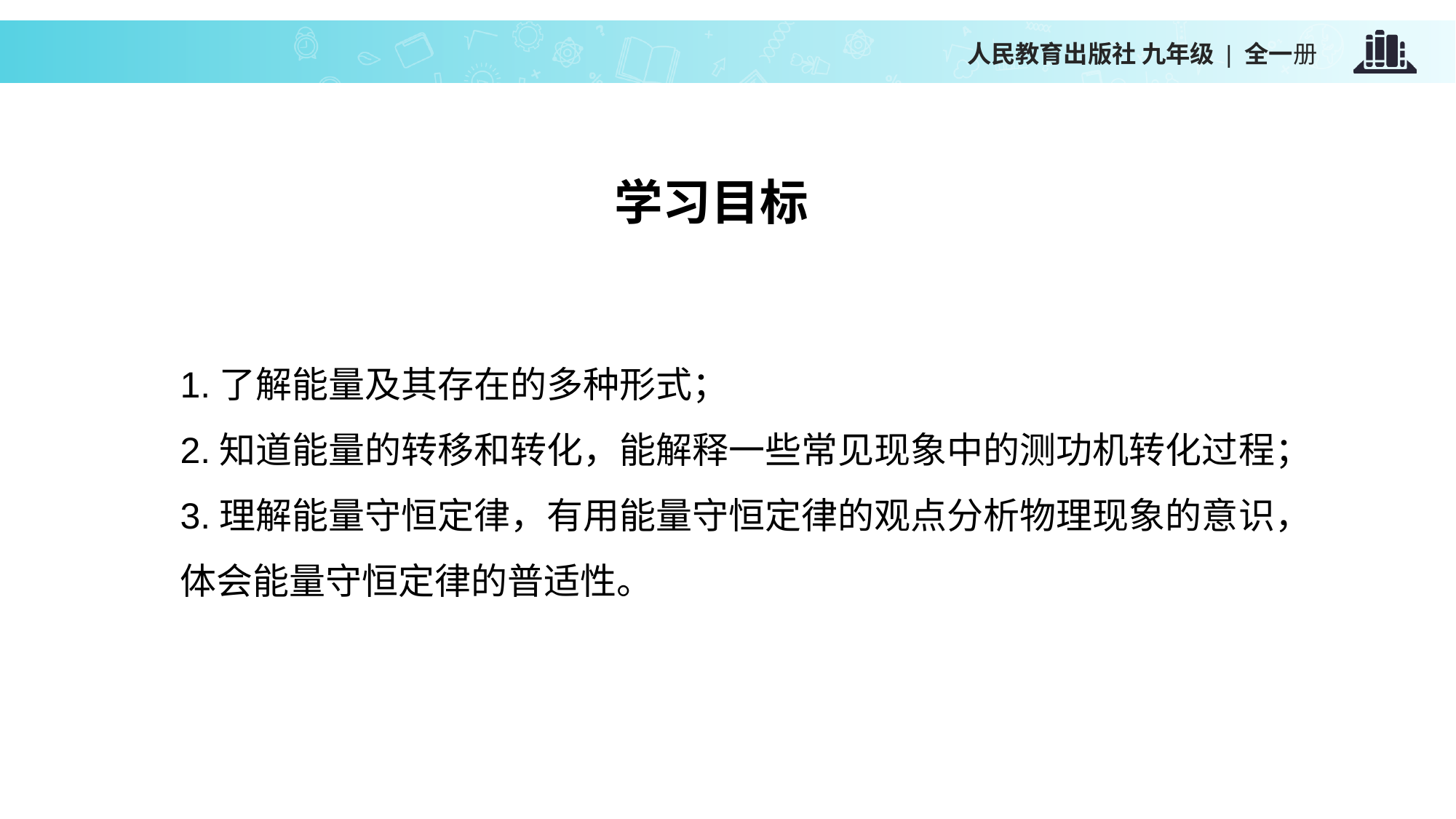

人民教育出版社 九年级 | 全一册
学习目标
1.了解能量及其存在的多种形式；
2.知道能量的转移和转化，能解释一些常见现象中的测功机转化过程；
3.理解能量守恒定律，有用能量守恒定律的观点分析物理现象的意识，体会能量守恒定律的普适性。